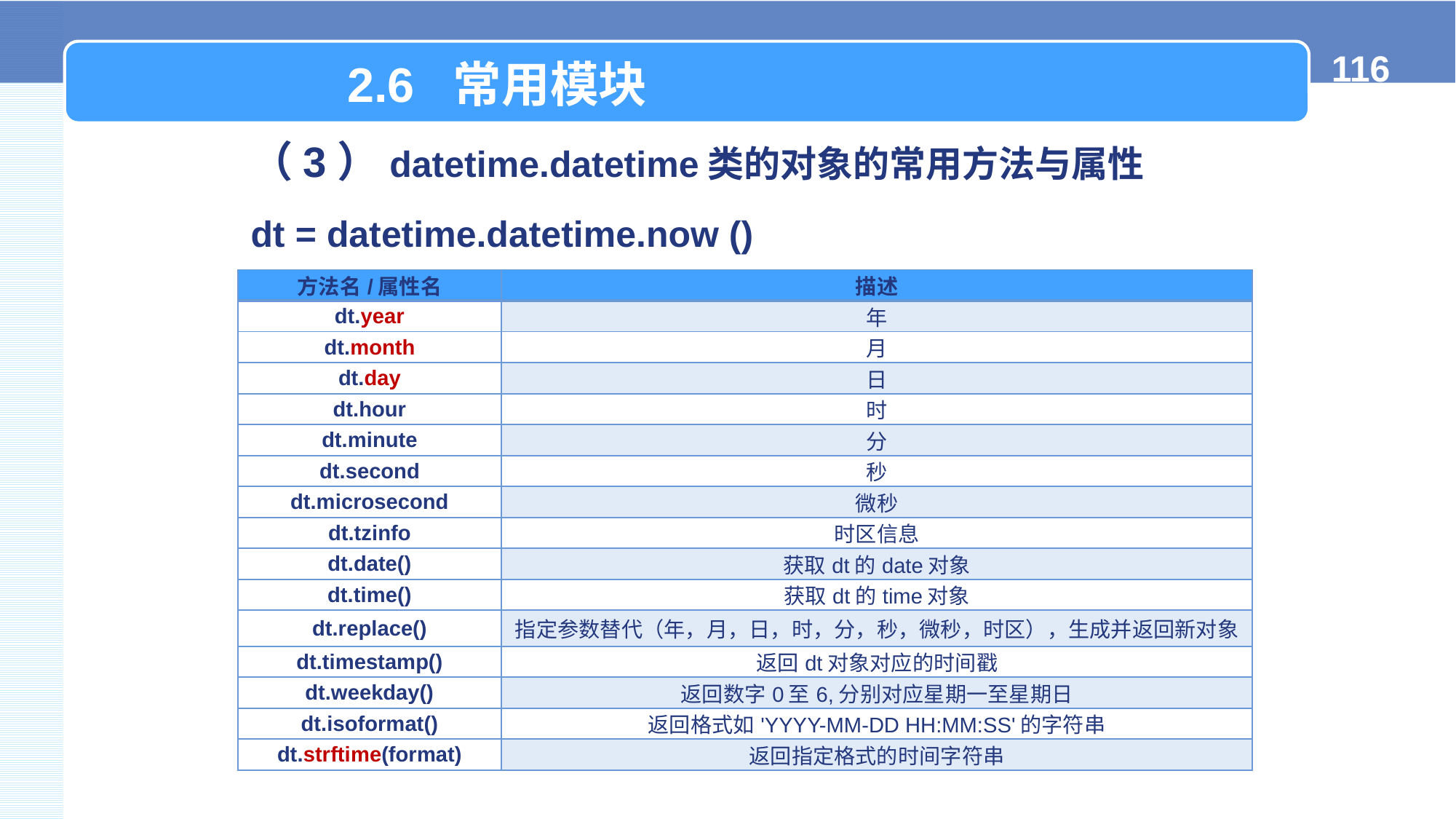

2.6  常用模块
（3）datetime.datetime类的对象的常用方法与属性
dt = datetime.datetime.now ()
| 方法名/属性名 | 描述 |
| --- | --- |
| dt.year | 年 |
| dt.month | 月 |
| dt.day | 日 |
| dt.hour | 时 |
| dt.minute | 分 |
| dt.second | 秒 |
| dt.microsecond | 微秒 |
| dt.tzinfo | 时区信息 |
| dt.date() | 获取dt的date对象 |
| dt.time() | 获取dt的time对象 |
| dt.replace() | 指定参数替代（年，月，日，时，分，秒，微秒，时区），生成并返回新对象 |
| dt.timestamp() | 返回dt对象对应的时间戳 |
| dt.weekday() | 返回数字0至6,分别对应星期一至星期日 |
| dt.isoformat() | 返回格式如'YYYY-MM-DD HH:MM:SS'的字符串 |
| dt.strftime(format) | 返回指定格式的时间字符串 |